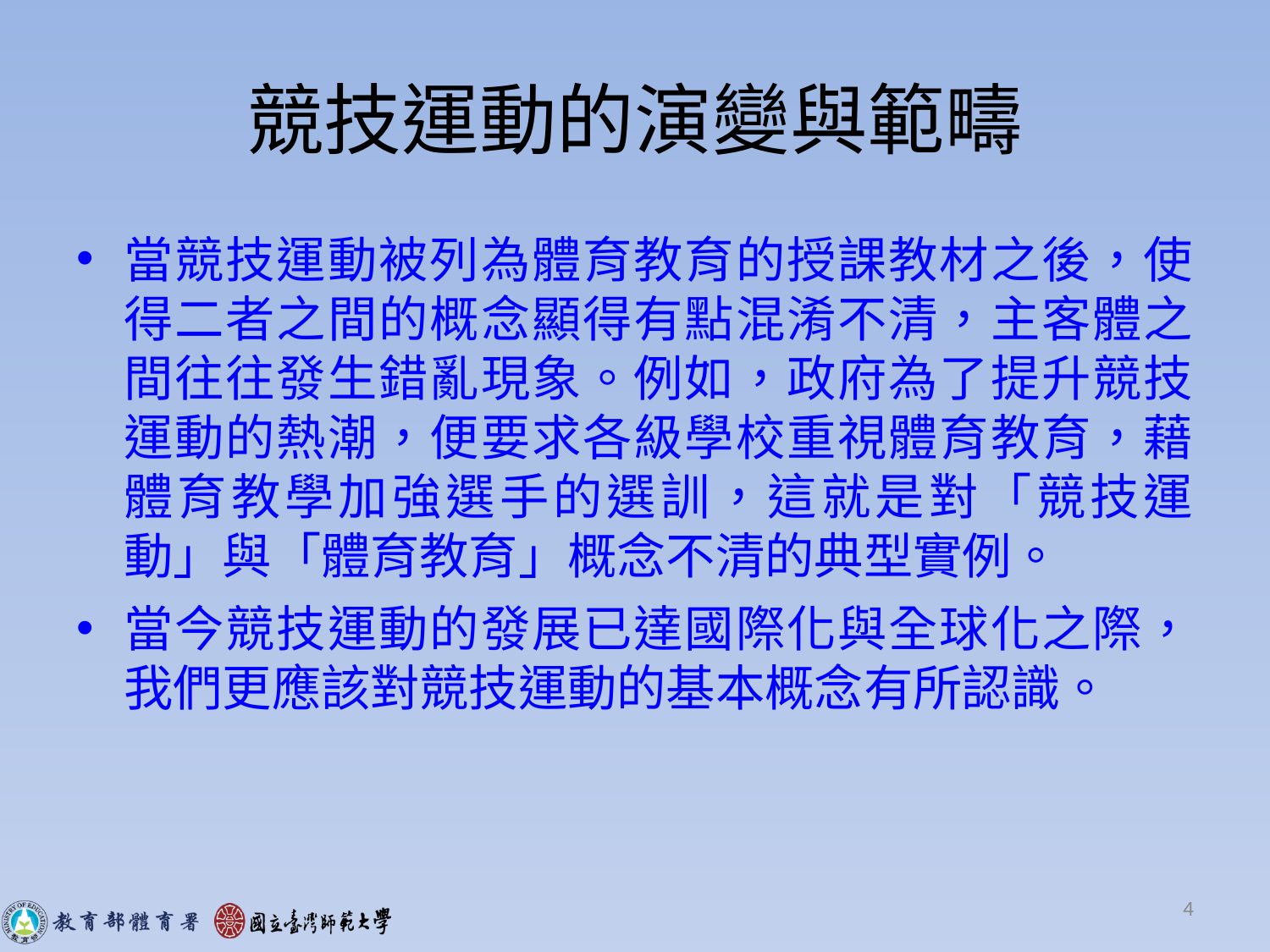

# 競技運動的演變與範疇
當競技運動被列為體育教育的授課教材之後，使得二者之間的概念顯得有點混淆不清，主客體之間往往發生錯亂現象。例如，政府為了提升競技運動的熱潮，便要求各級學校重視體育教育，藉體育教學加強選手的選訓，這就是對「競技運動」與「體育教育」概念不清的典型實例。
當今競技運動的發展已達國際化與全球化之際，我們更應該對競技運動的基本概念有所認識。
4